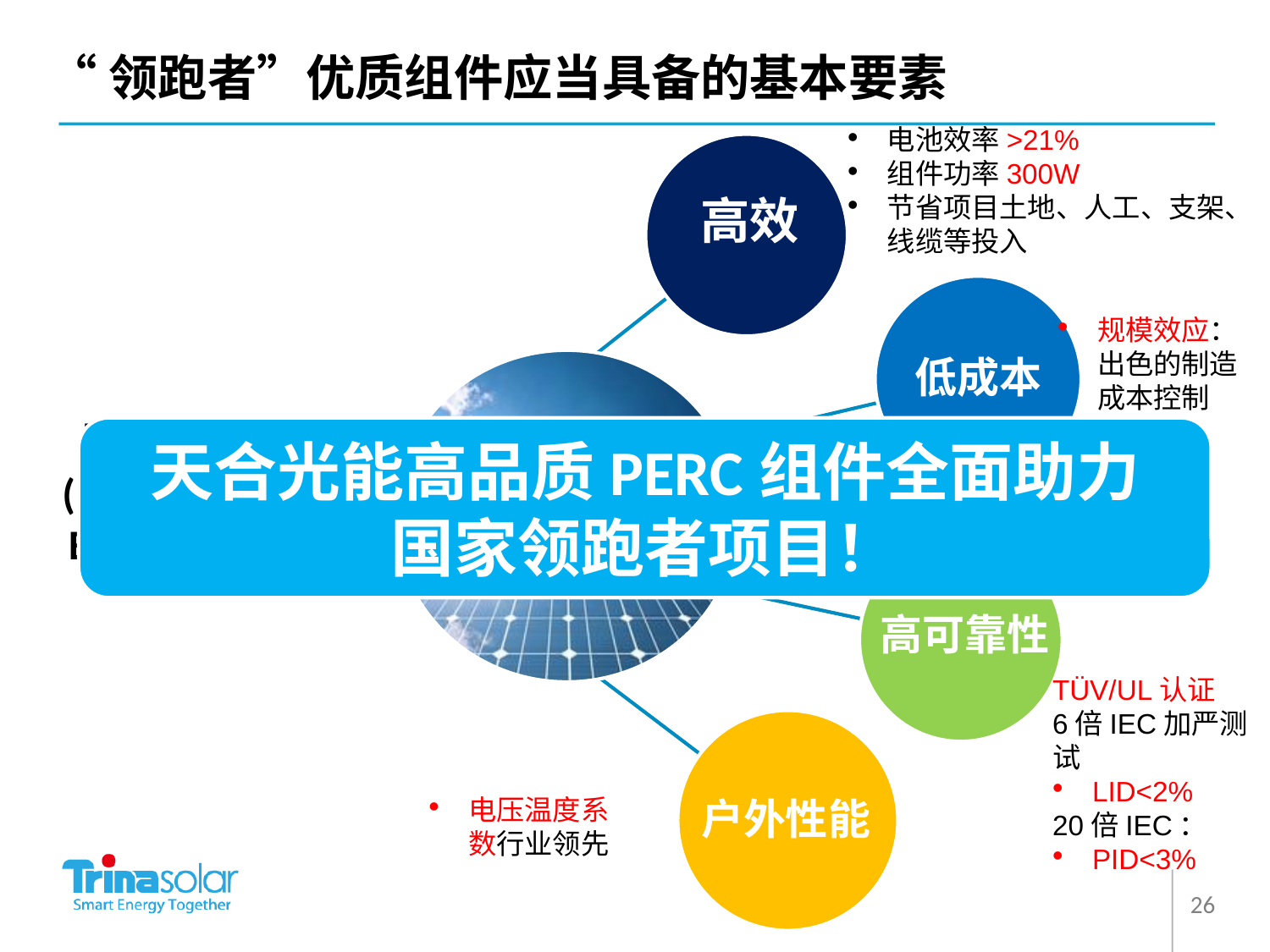

“领跑者”优质组件应当具备的基本要素
电池效率>21%
组件功率300W
节省项目土地、人工、支架、线缆等投入

低成本

高效
规模效应：出色的制造成本控制
降低度电成本(Levelized Cost of Electricity, LCOE)
光伏组件
天合光能高品质PERC组件全面助力
国家领跑者项目！
高可靠性
TÜV/UL认证
6倍IEC加严测试
LID<2%
20倍IEC：
PID<3%
电压温度系数行业领先
户外性能